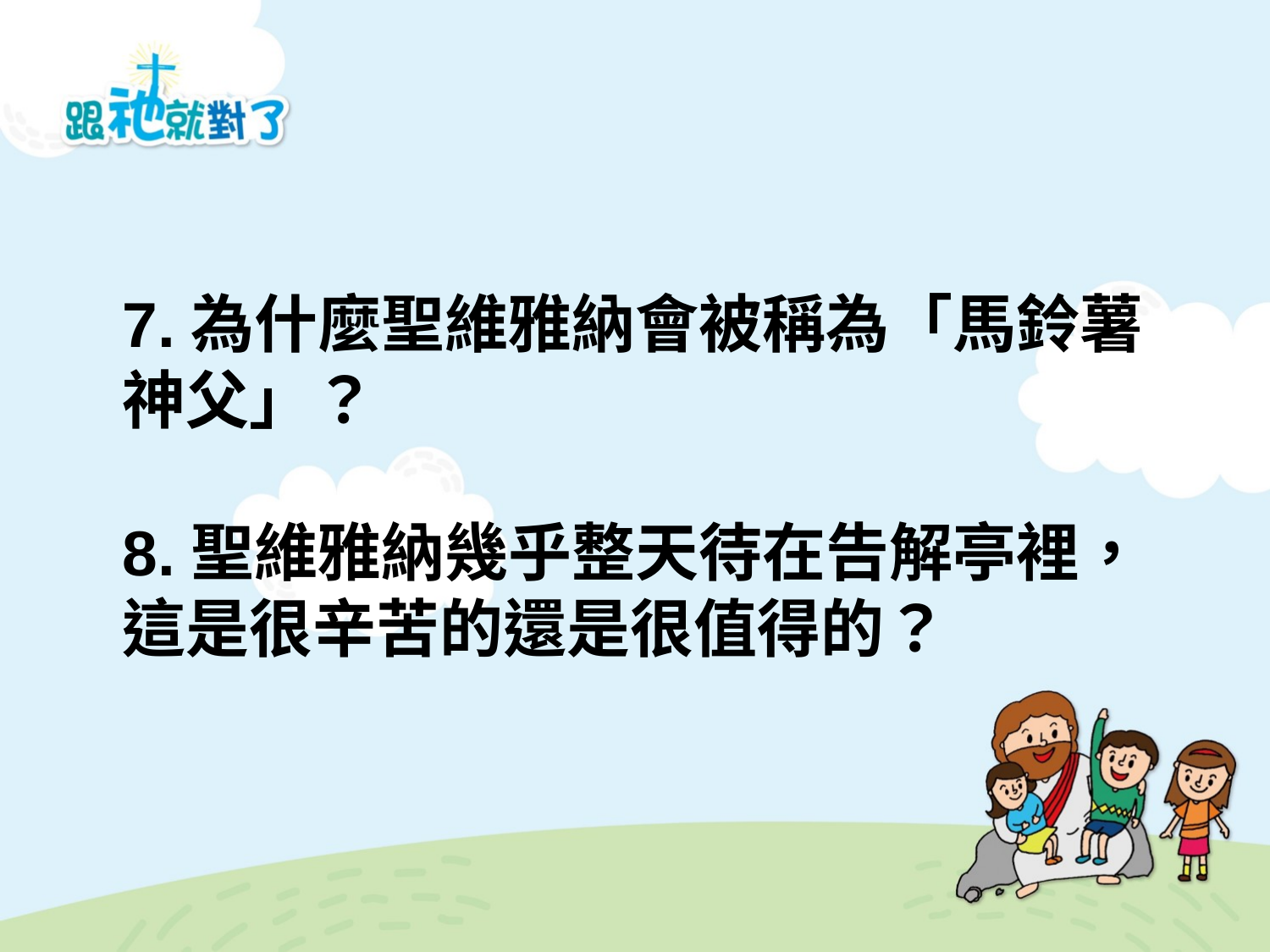

7.為什麼聖維雅納會被稱為「馬鈴薯神父」？

8.聖維雅納幾乎整天待在告解亭裡，這是很辛苦的還是很值得的？